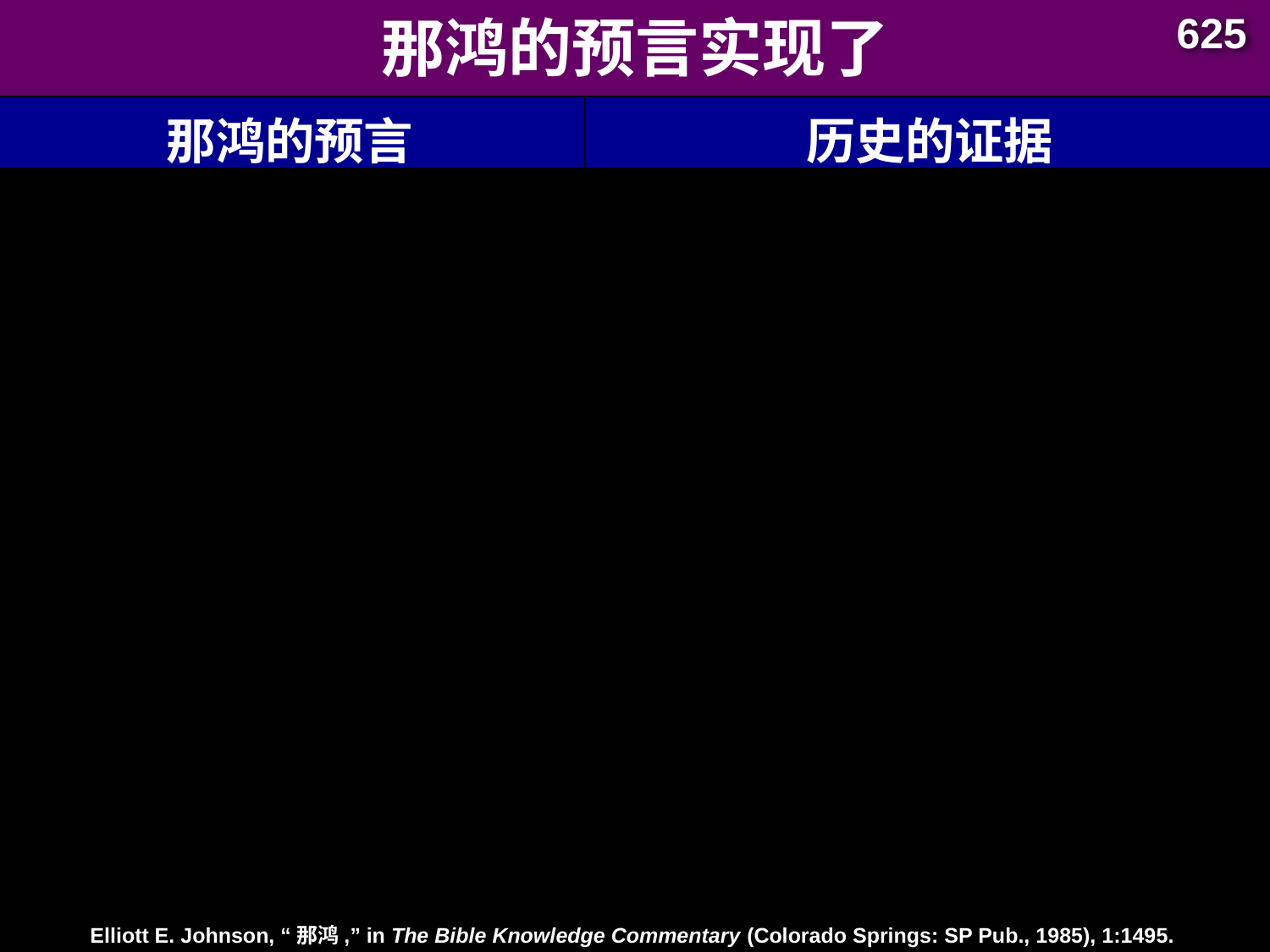

625
# 那鸿的预言实现了
| 那鸿的预言 | 历史的证据 |
| --- | --- |
| 7. 这座城市的陷落将伴随着大规模屠杀（3:3）。 | 7. “在城市前的平原上发生的两场战斗中，叛军击败了亚述人……被杀者的数量之大，以至于流淌的河水与他们的鲜血混合，使水流在相当远的距离内都变了颜色。” （狄奥多罗斯，《历史文库》2.26.6-7）。 |
Elliott E. Johnson, “那鸿,” in The Bible Knowledge Commentary (Colorado Springs: SP Pub., 1985), 1:1495.